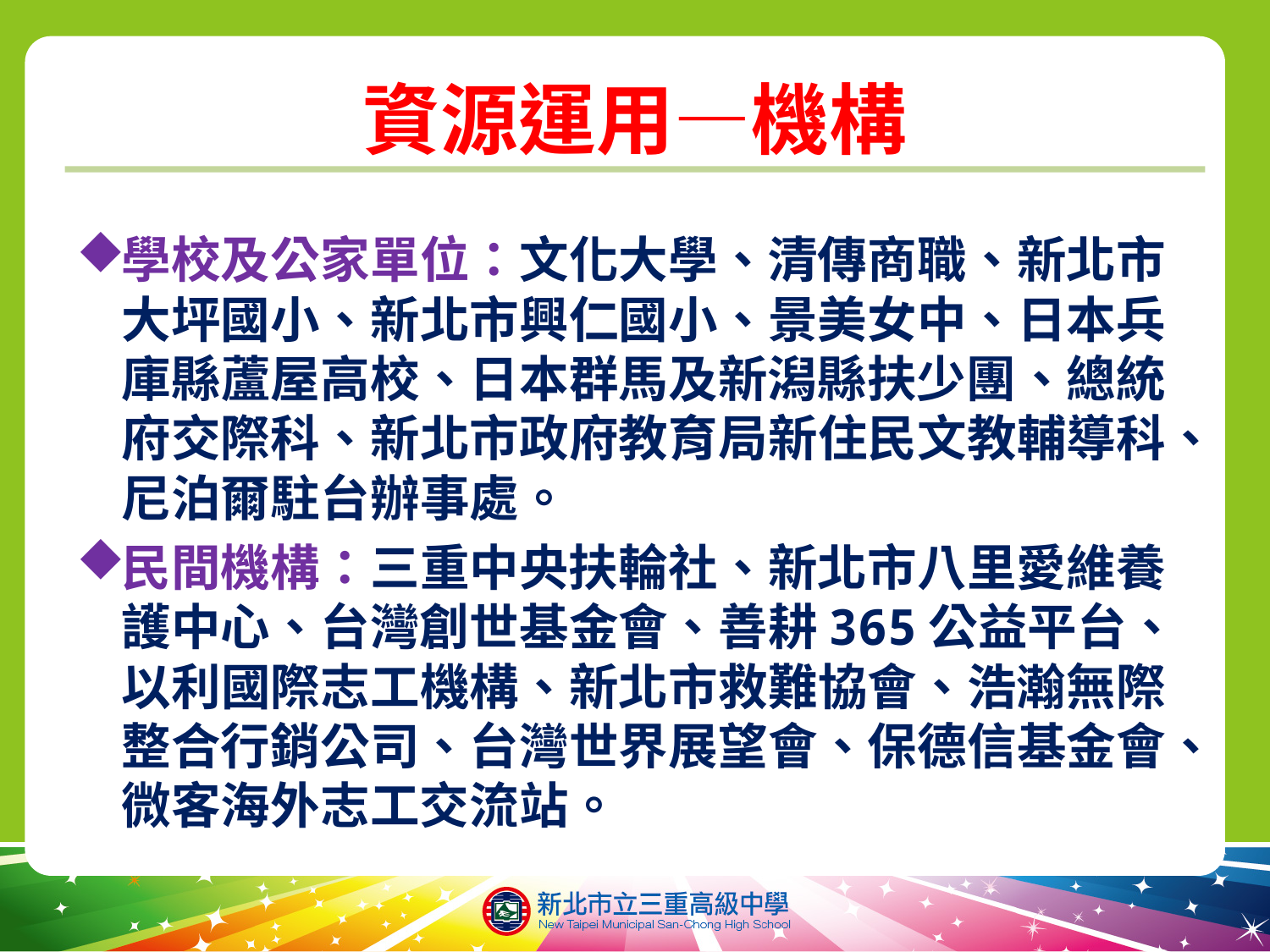

# 資源運用—機構
學校及公家單位：文化大學、清傳商職、新北市大坪國小、新北市興仁國小、景美女中、日本兵庫縣蘆屋高校、日本群馬及新潟縣扶少團、總統府交際科、新北市政府教育局新住民文教輔導科、尼泊爾駐台辦事處。
民間機構：三重中央扶輪社、新北市八里愛維養護中心、台灣創世基金會、善耕365公益平台、以利國際志工機構、新北市救難協會、浩瀚無際整合行銷公司、台灣世界展望會、保德信基金會、微客海外志工交流站。